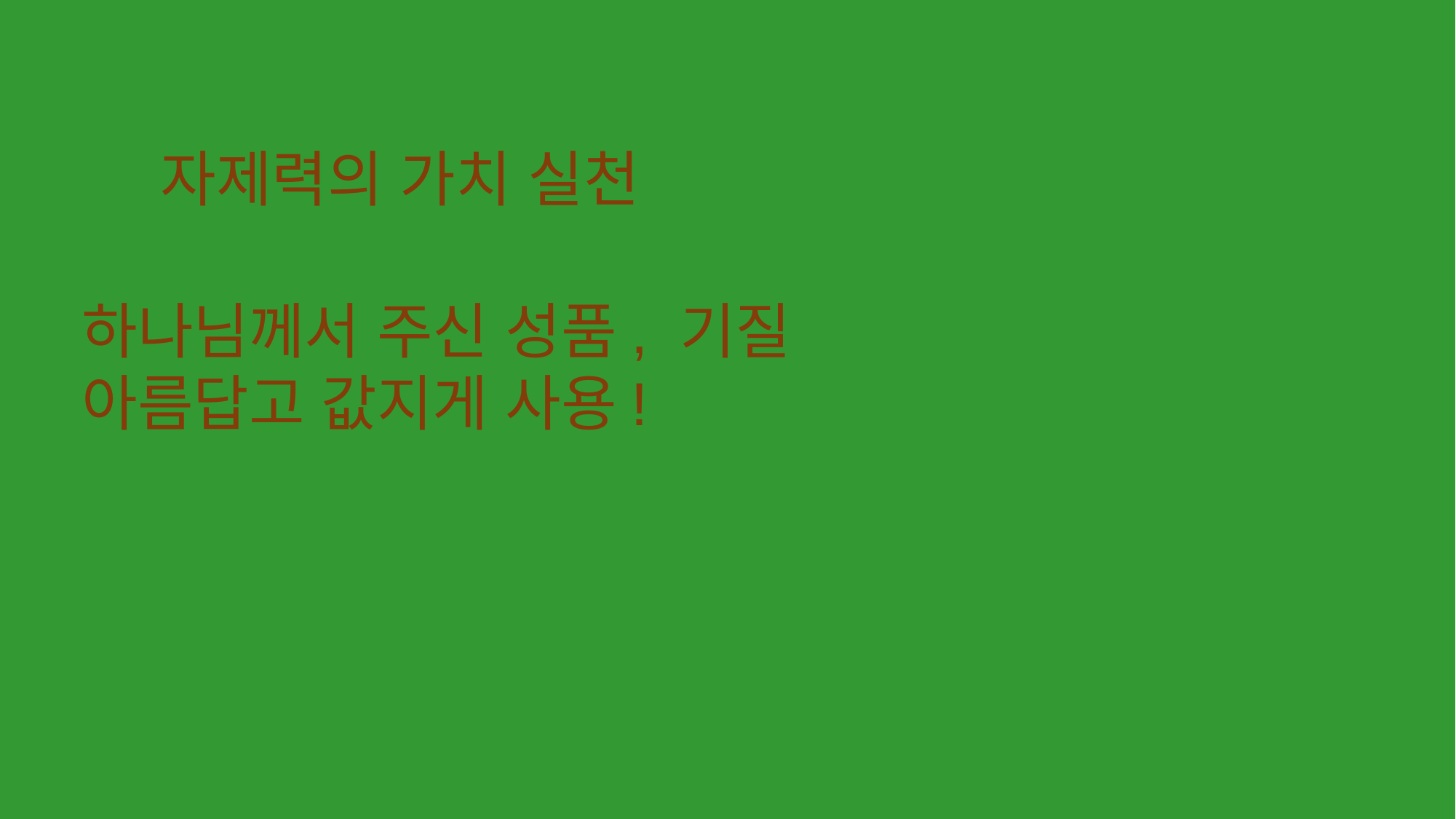

자제력의 가치 실천
하나님께서 주신 성품, 기질
아름답고 값지게 사용!